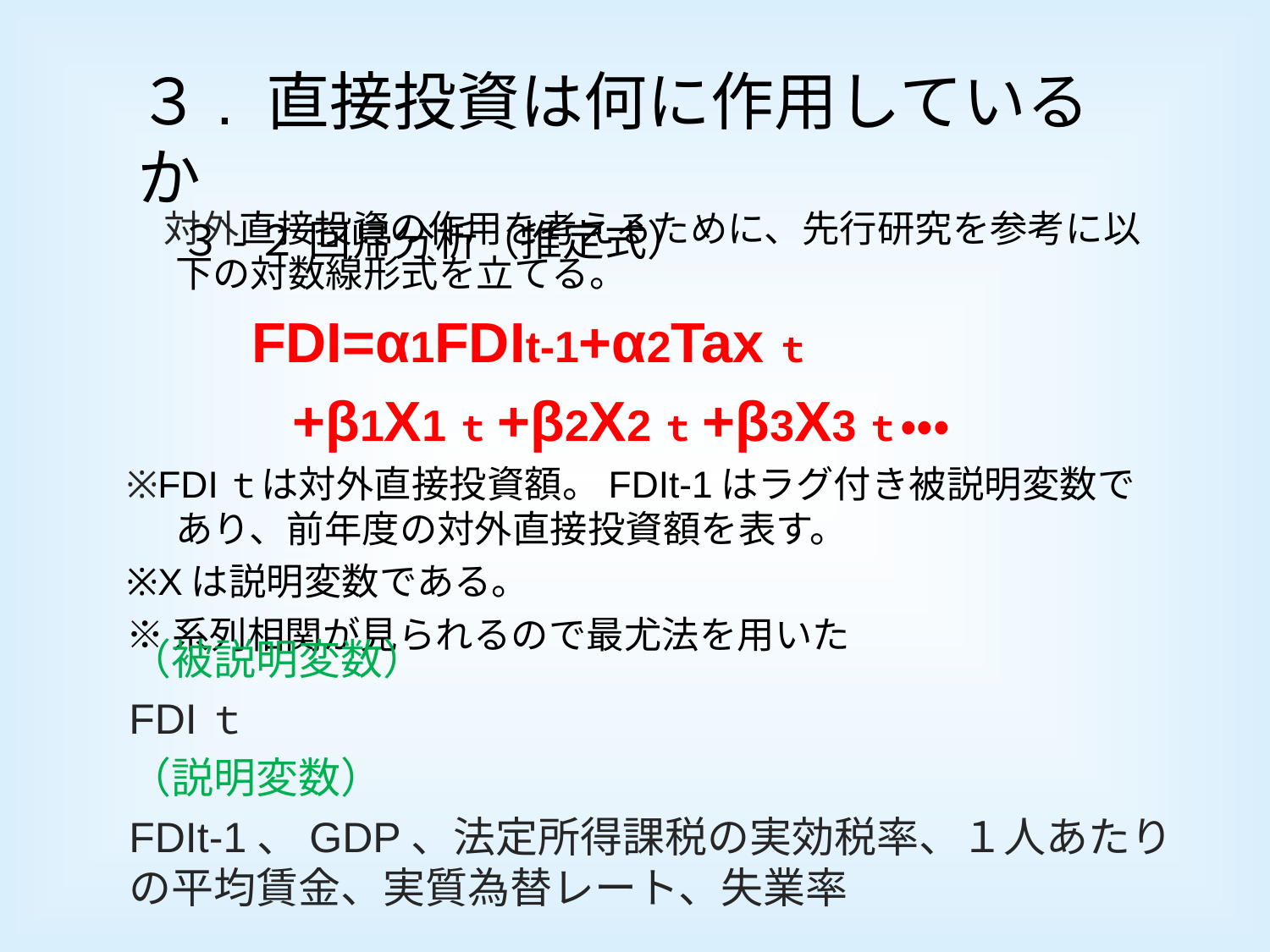

３. 直接投資は何に作用しているか
　３-２ 回帰分析（推定式）
　対外直接投資の作用を考えるために、先行研究を参考に以下の対数線形式を立てる。
　　FDI=α1FDIt-1+α2Taxｔ
      　　+β1X1ｔ+β2X2ｔ+β3X3ｔ・・・
※FDIｔは対外直接投資額。FDIt-1はラグ付き被説明変数であり、前年度の対外直接投資額を表す。
※Xは説明変数である。
※系列相関が見られるので最尤法を用いた

（被説明変数）
FDIｔ
（説明変数）
FDIt-1、GDP、法定所得課税の実効税率、１人あたりの平均賃金、実質為替レート、失業率